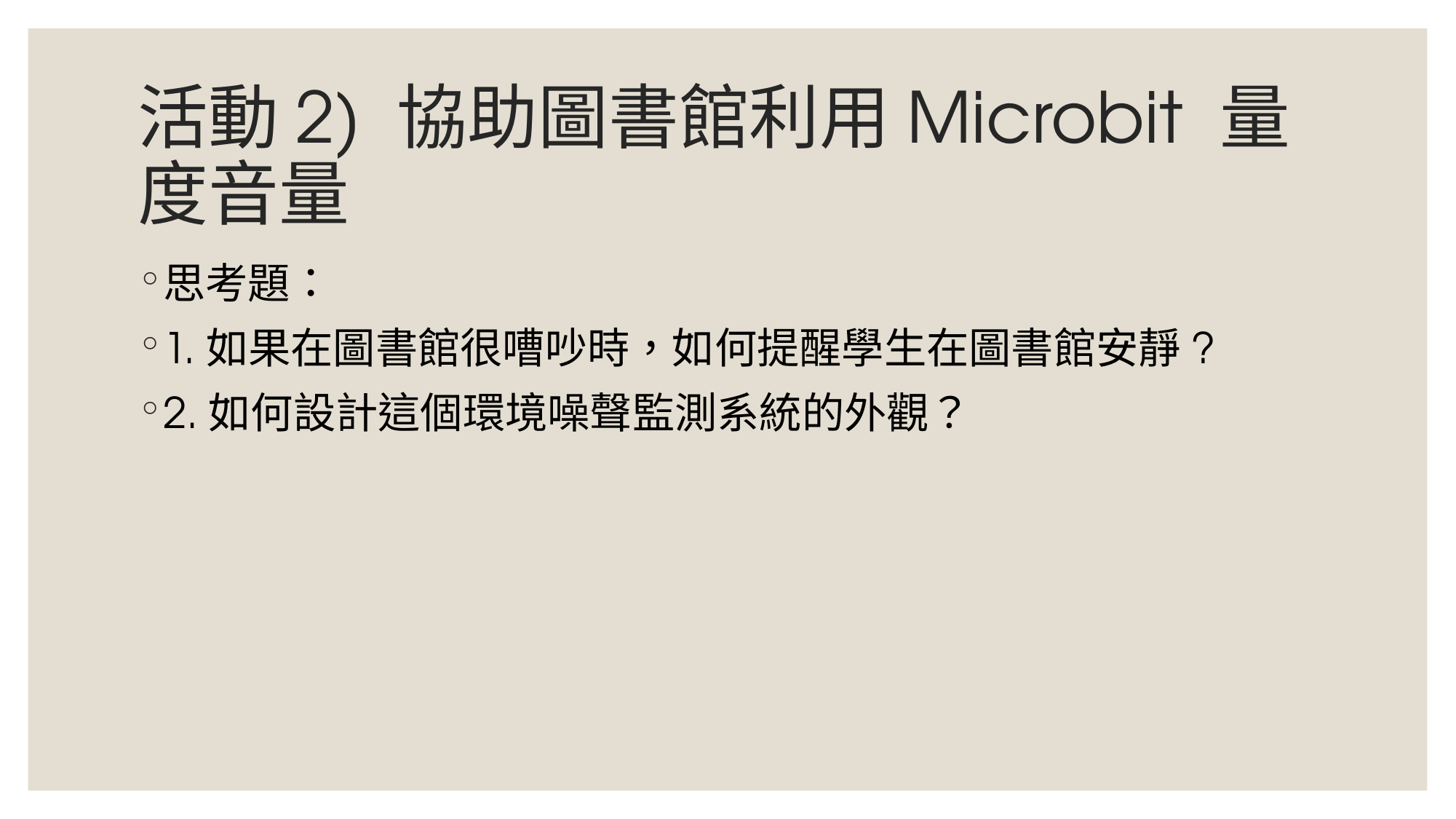

# 活動2) 協助圖書館利用Microbit 量度音量
思考題：
1.如果在圖書館很嘈吵時，如何提醒學生在圖書館安靜?
2.如何設計這個環境噪聲監測系統的外觀？